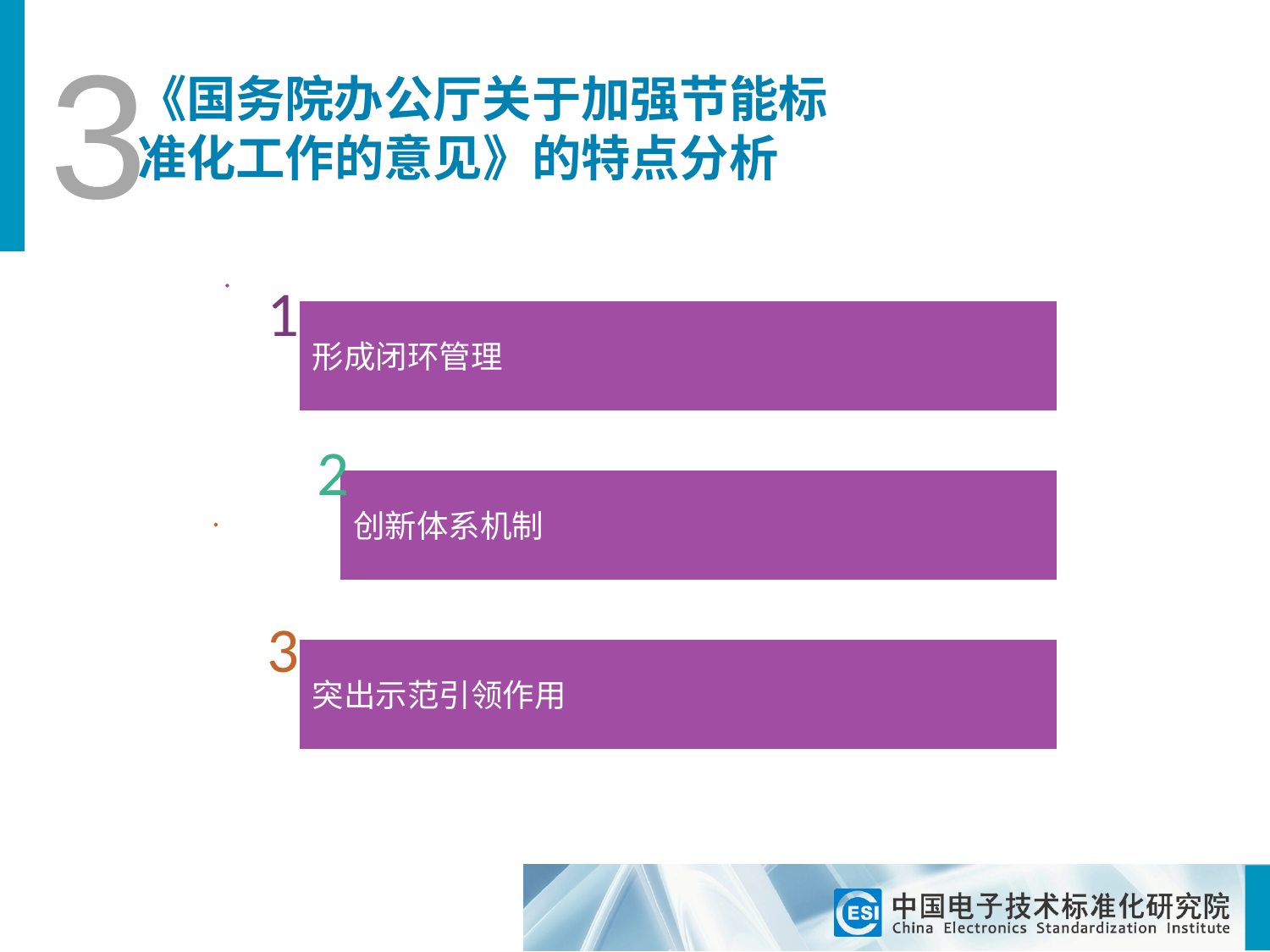

3
《国务院办公厅关于加强节能标准化工作的意见》的特点分析
形成闭环管理
创新体系机制
突出示范引领作用
1
2
3